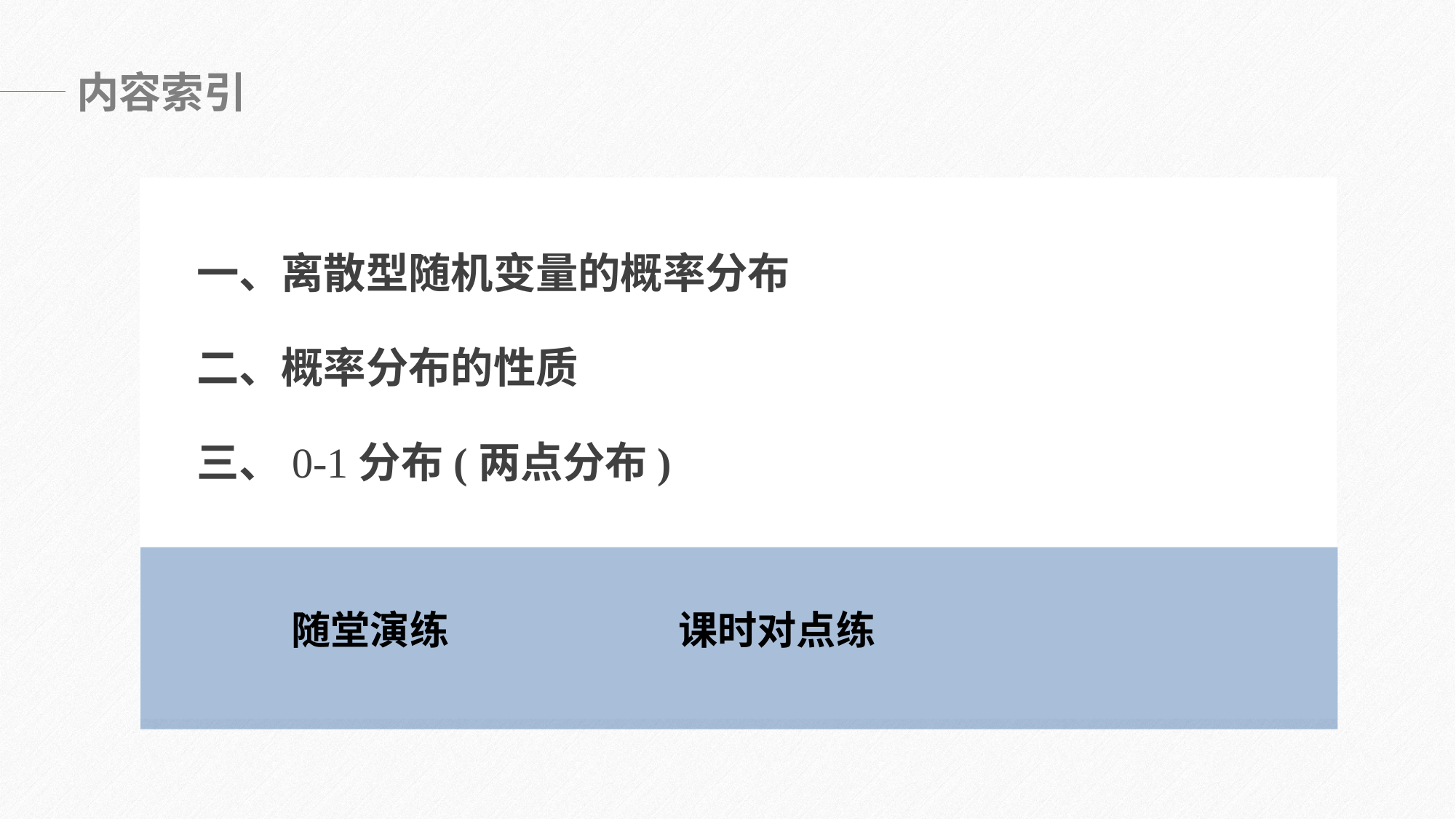

内容索引

一、离散型随机变量的概率分布
二、概率分布的性质
三、0-1分布(两点分布)

随堂演练
课时对点练